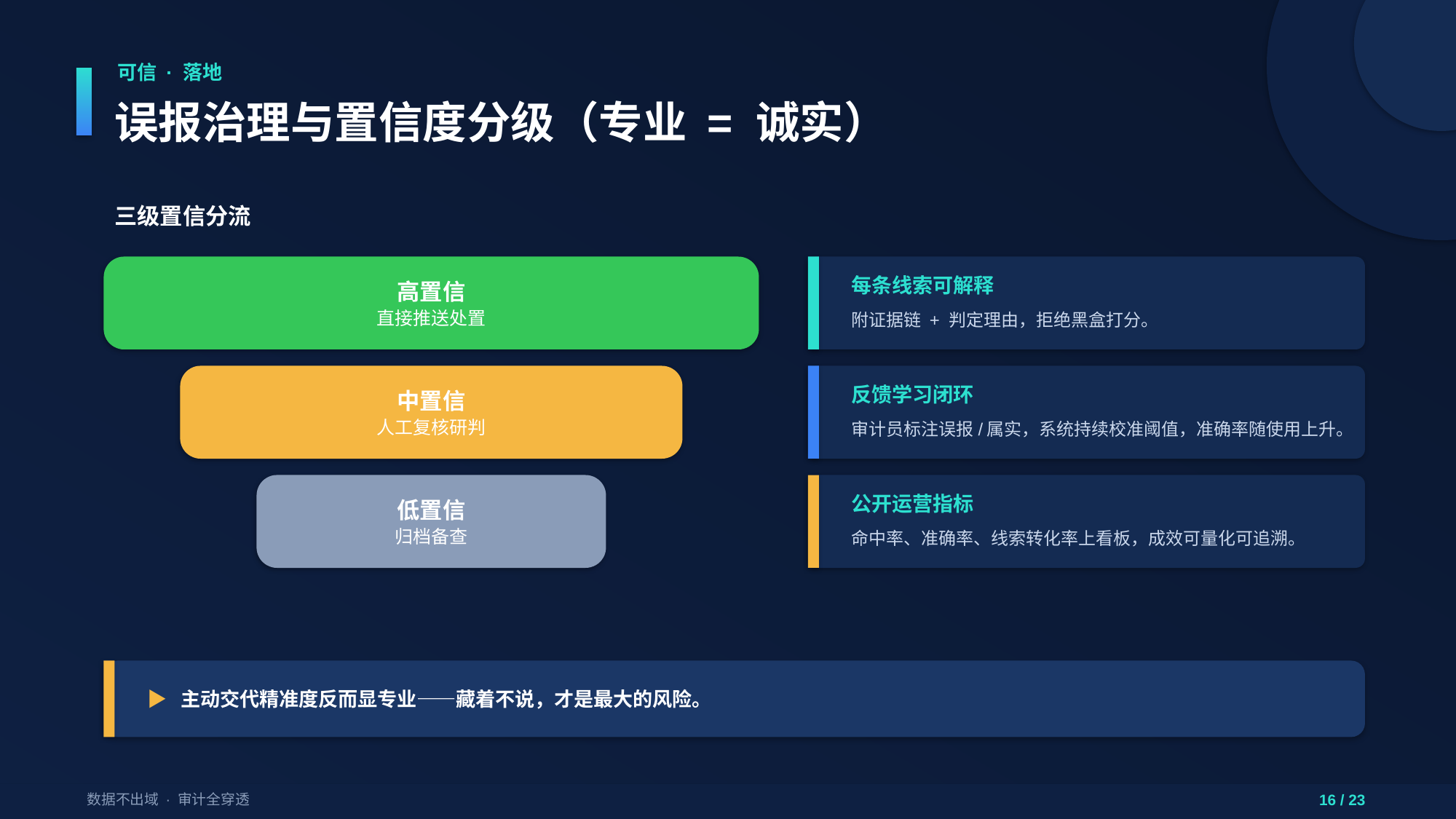

可信 · 落地

误报治理与置信度分级（专业 = 诚实）
三级置信分流

高置信
直接推送处置

每条线索可解释
附证据链 + 判定理由，拒绝黑盒打分。

中置信
人工复核研判

反馈学习闭环
审计员标注误报/属实，系统持续校准阈值，准确率随使用上升。

低置信
归档备查

公开运营指标
命中率、准确率、线索转化率上看板，成效可量化可追溯。

▶  主动交代精准度反而显专业——藏着不说，才是最大的风险。
数据不出域 · 审计全穿透
16 / 23